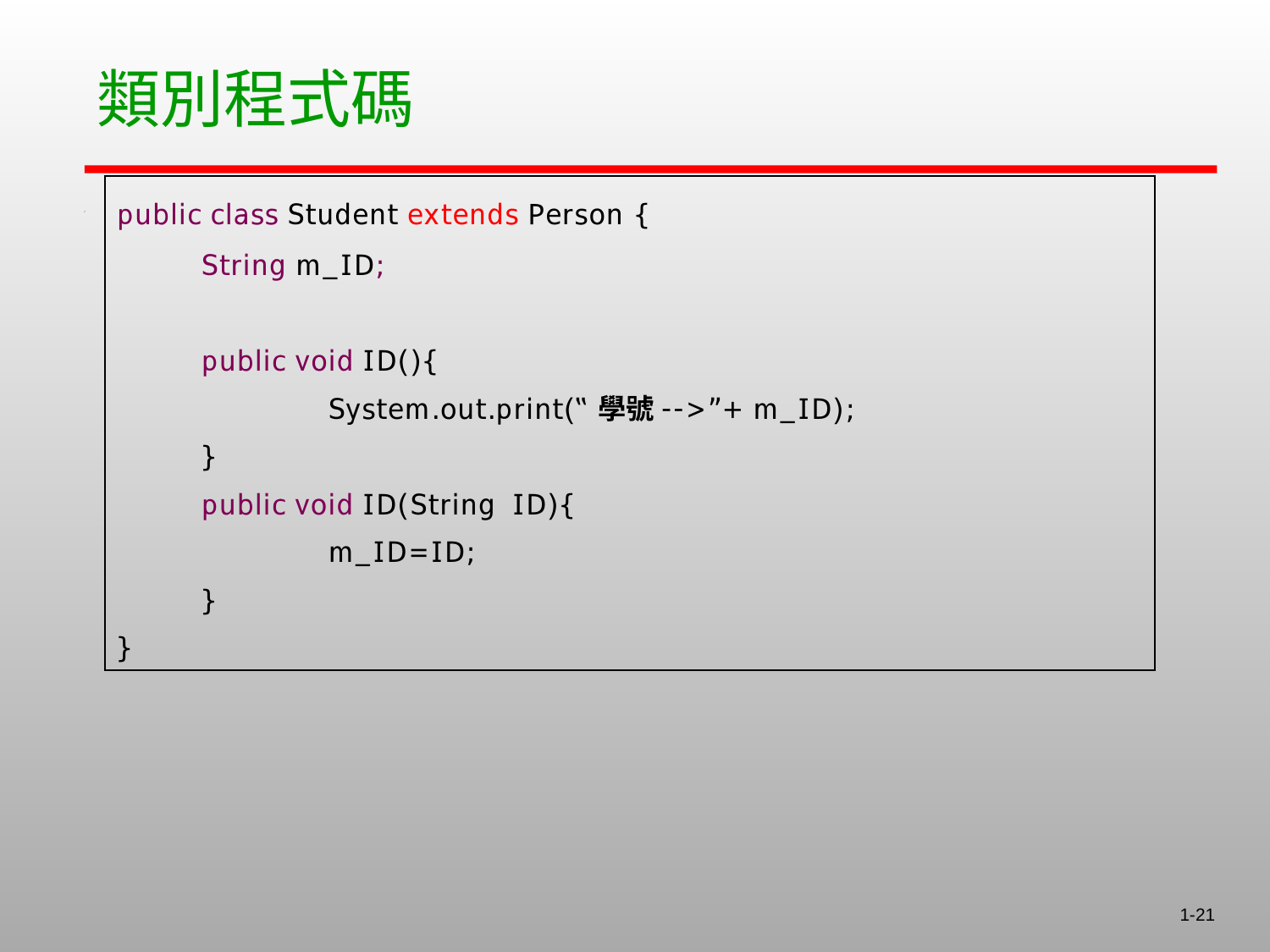

# 類別程式碼
public class Student extends Person {
	String m_ID;

	public void ID(){
		System.out.print(“學號-->”+ m_ID);
	}
	public void ID(String  ID){
		m_ID=ID;
	}
}
1-21